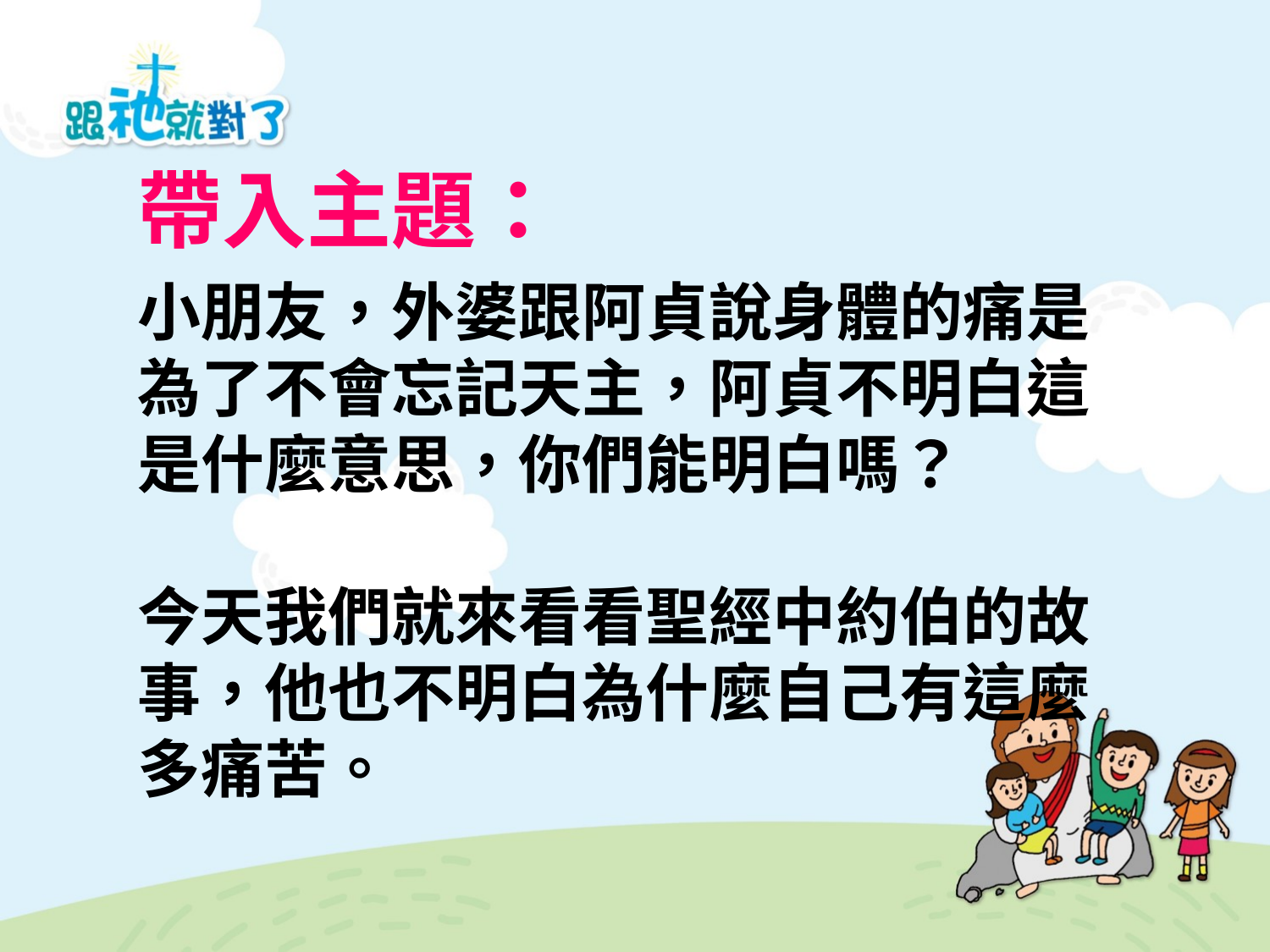

帶入主題：
小朋友，外婆跟阿貞說身體的痛是為了不會忘記天主，阿貞不明白這是什麼意思，你們能明白嗎？

今天我們就來看看聖經中約伯的故事，他也不明白為什麼自己有這麼多痛苦。